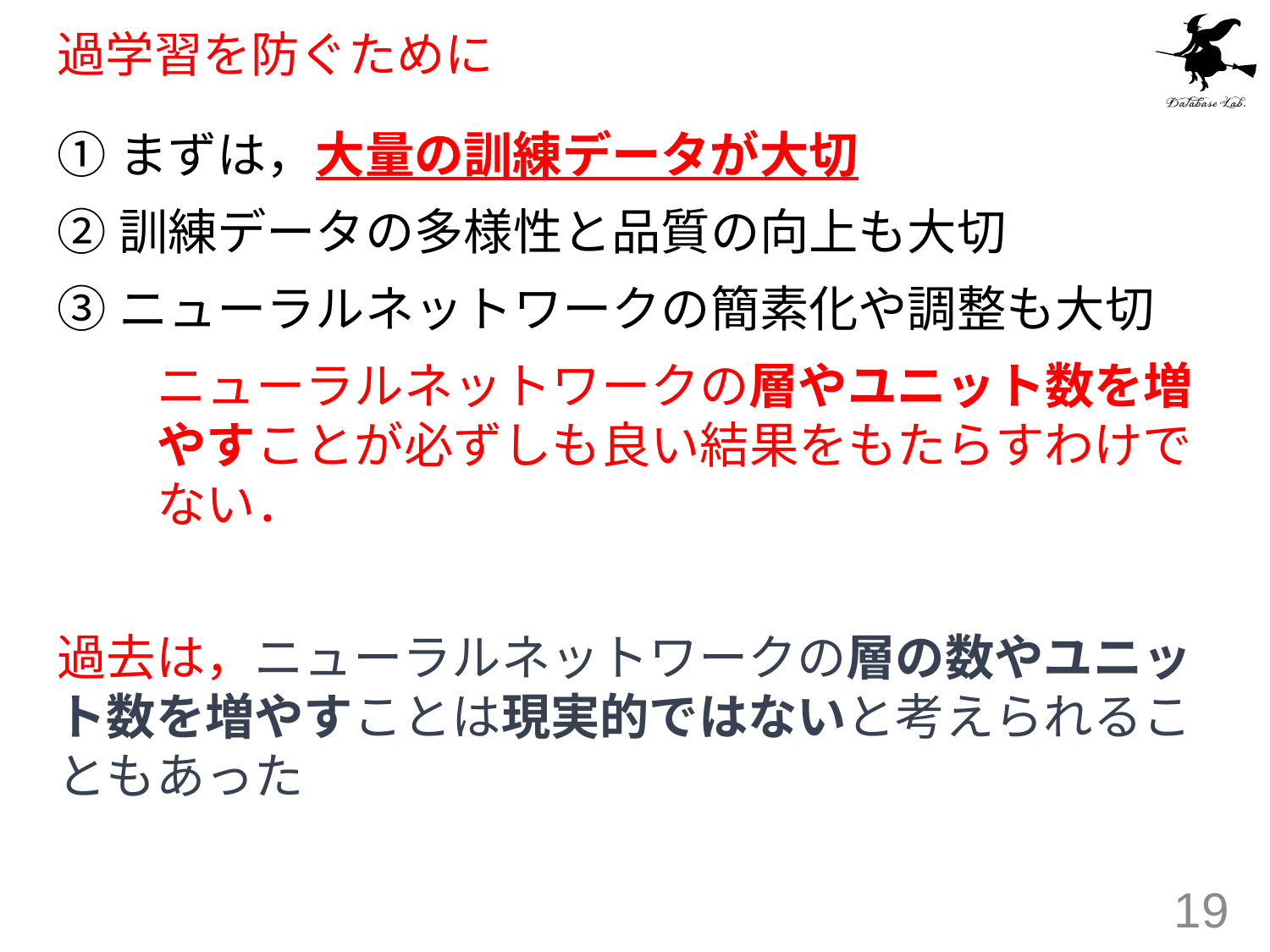

# 過学習を防ぐために
①まずは，大量の訓練データが大切
②訓練データの多様性と品質の向上も大切
③ニューラルネットワークの簡素化や調整も大切
ニューラルネットワークの層やユニット数を増やすことが必ずしも良い結果をもたらすわけでない．

過去は，ニューラルネットワークの層の数やユニット数を増やすことは現実的ではないと考えられることもあった
19